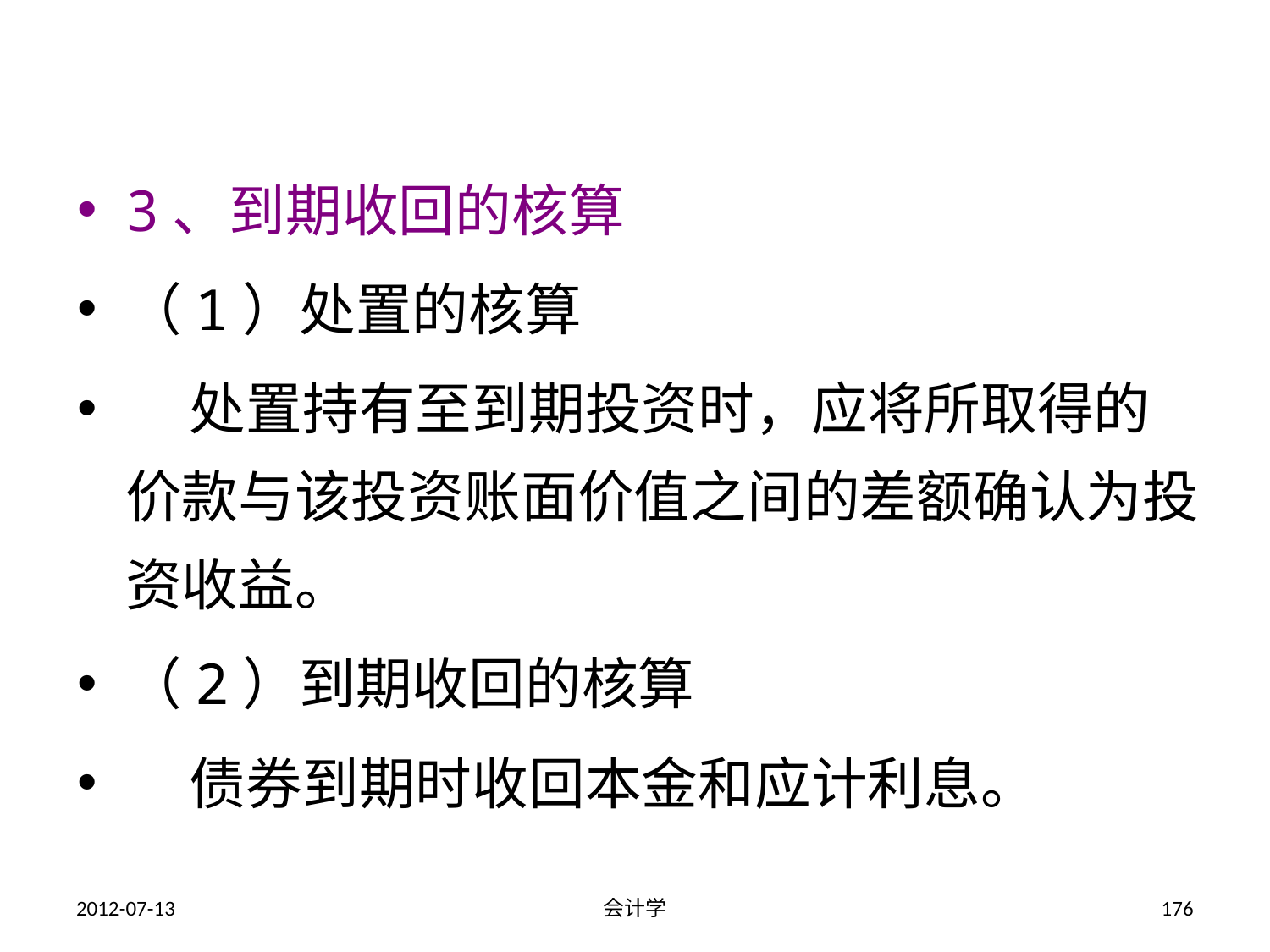

3、到期收回的核算
（1）处置的核算
    处置持有至到期投资时，应将所取得的价款与该投资账面价值之间的差额确认为投资收益。
（2）到期收回的核算
    债券到期时收回本金和应计利息。
2012-07-13
会计学
176